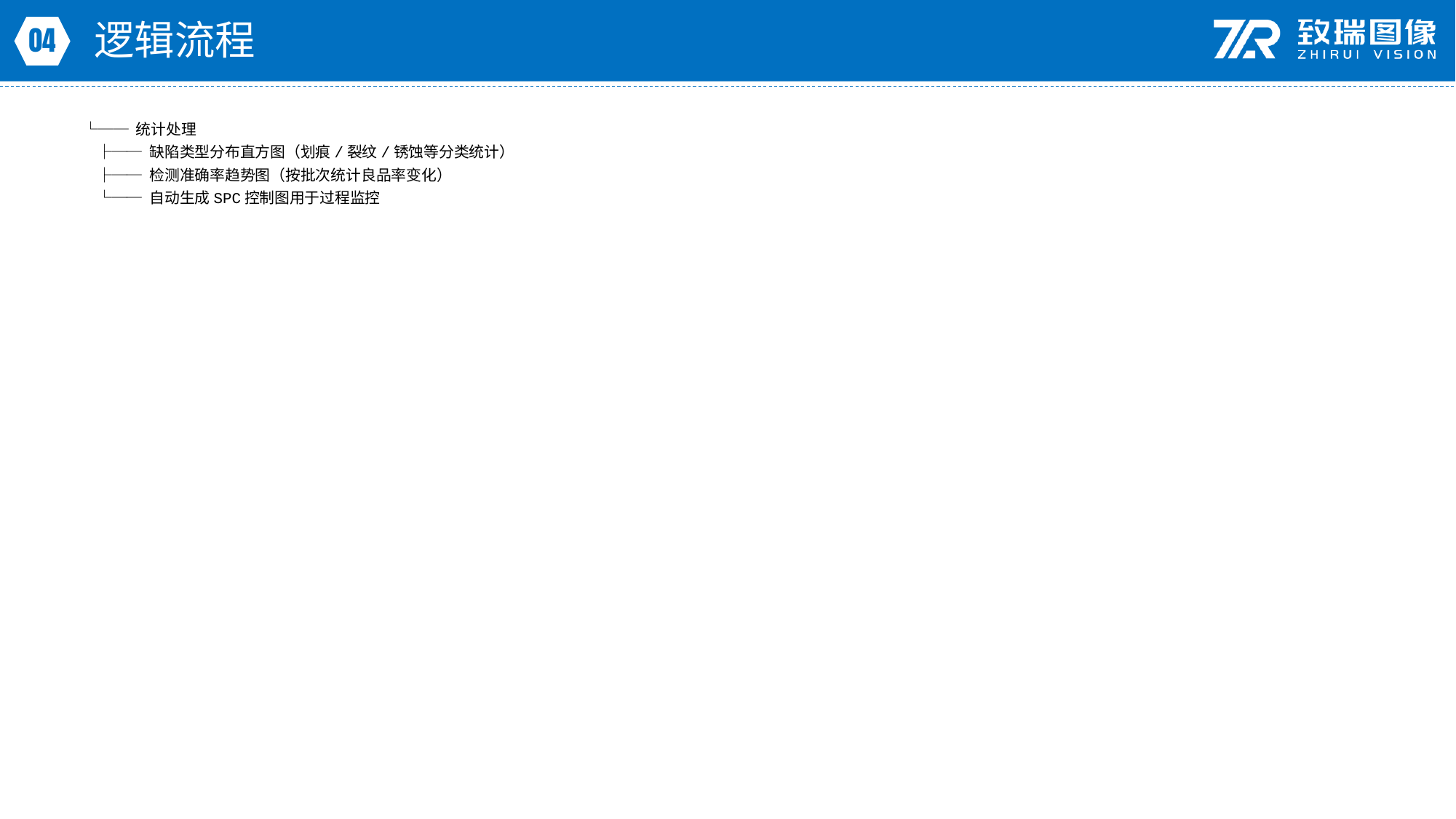

逻辑流程
04

└── 统计处理
    ├── 缺陷类型分布直方图（划痕/裂纹/锈蚀等分类统计）
    ├── 检测准确率趋势图（按批次统计良品率变化）
    └── 自动生成SPC控制图用于过程监控